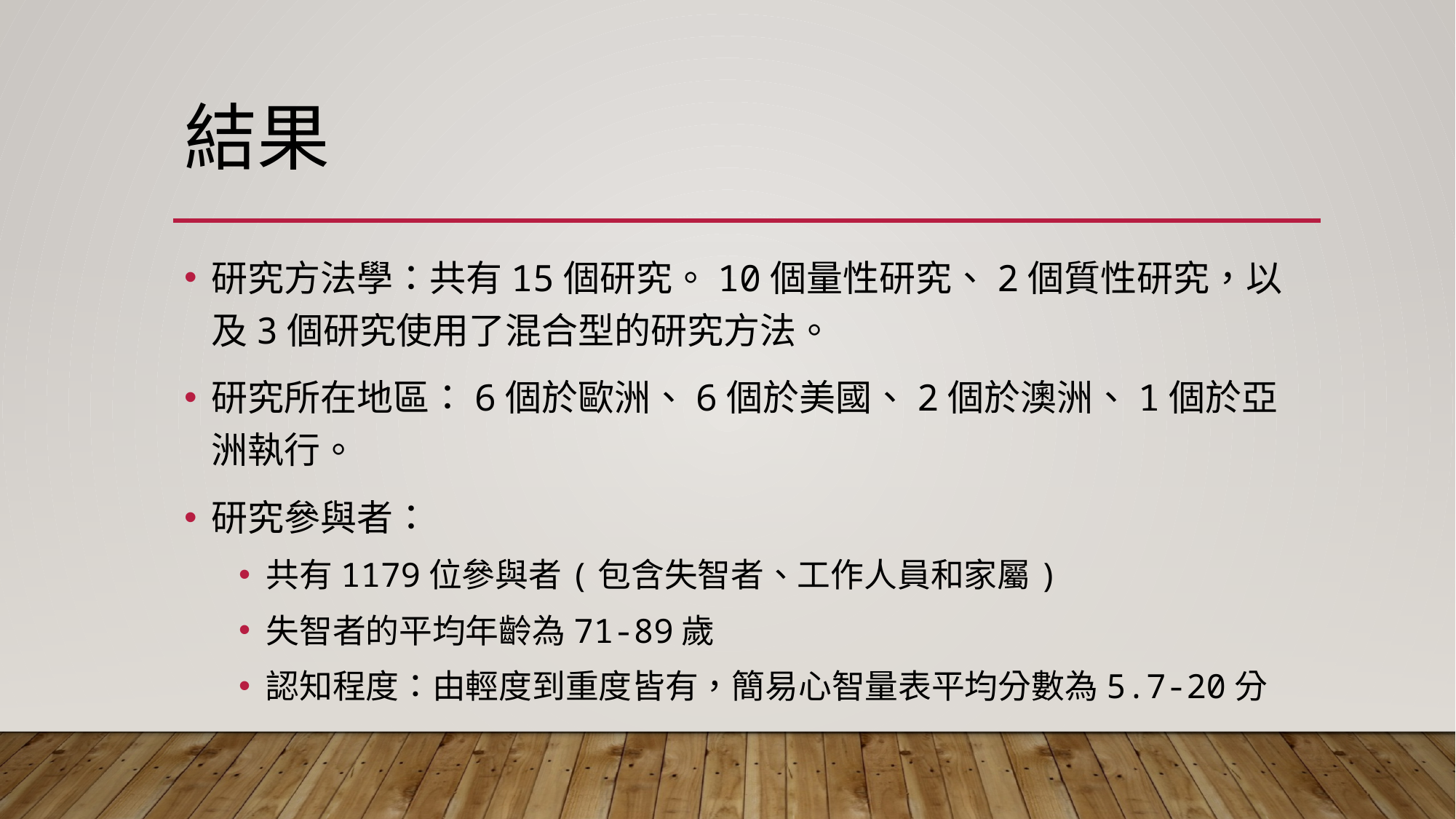

# 結果
研究方法學：共有15個研究。10個量性研究、2個質性研究，以及3個研究使用了混合型的研究方法。
研究所在地區：6個於歐洲、6個於美國、2個於澳洲、1個於亞洲執行。
研究參與者：
共有1179位參與者(包含失智者、工作人員和家屬)
失智者的平均年齡為71-89歲
認知程度：由輕度到重度皆有，簡易心智量表平均分數為5.7-20分